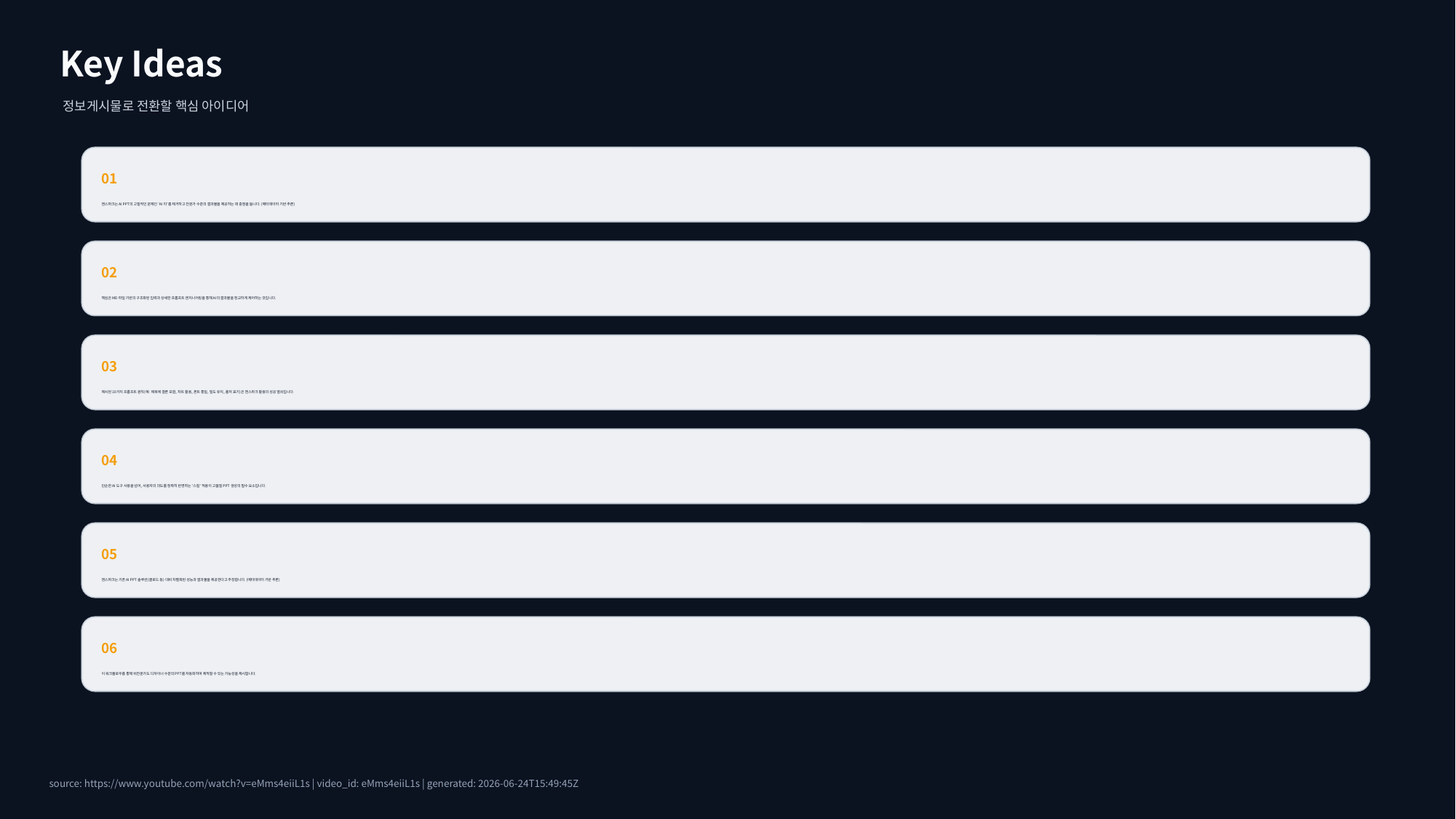

Key Ideas
정보게시물로 전환할 핵심 아이디어

01
젠스파크는 AI PPT의 고질적인 문제인 'AI 티'를 제거하고 전문가 수준의 결과물을 제공하는 데 중점을 둡니다. (메타데이터 기반 추론)

02
핵심은 MD 파일 기반의 구조화된 입력과 상세한 프롬프트 엔지니어링을 통해 AI의 결과물을 정교하게 제어하는 것입니다.

03
제시된 10가지 프롬프트 원칙(예: 제목에 결론 포함, 차트 활용, 폰트 통일, 밀도 유지, 출처 표기)은 젠스파크 활용의 성공 열쇠입니다.

04
단순한 AI 도구 사용을 넘어, 사용자의 의도를 정확히 반영하는 '스킬' 적용이 고품질 PPT 생성의 필수 요소입니다.

05
젠스파크는 기존 AI PPT 솔루션(클로드 등) 대비 차별화된 성능과 결과물을 제공한다고 주장합니다. (메타데이터 기반 추론)

06
이 워크플로우를 통해 비전문가도 디자이너 수준의 PPT를 자동화하여 제작할 수 있는 가능성을 제시합니다.
source: https://www.youtube.com/watch?v=eMms4eiiL1s | video_id: eMms4eiiL1s | generated: 2026-06-24T15:49:45Z